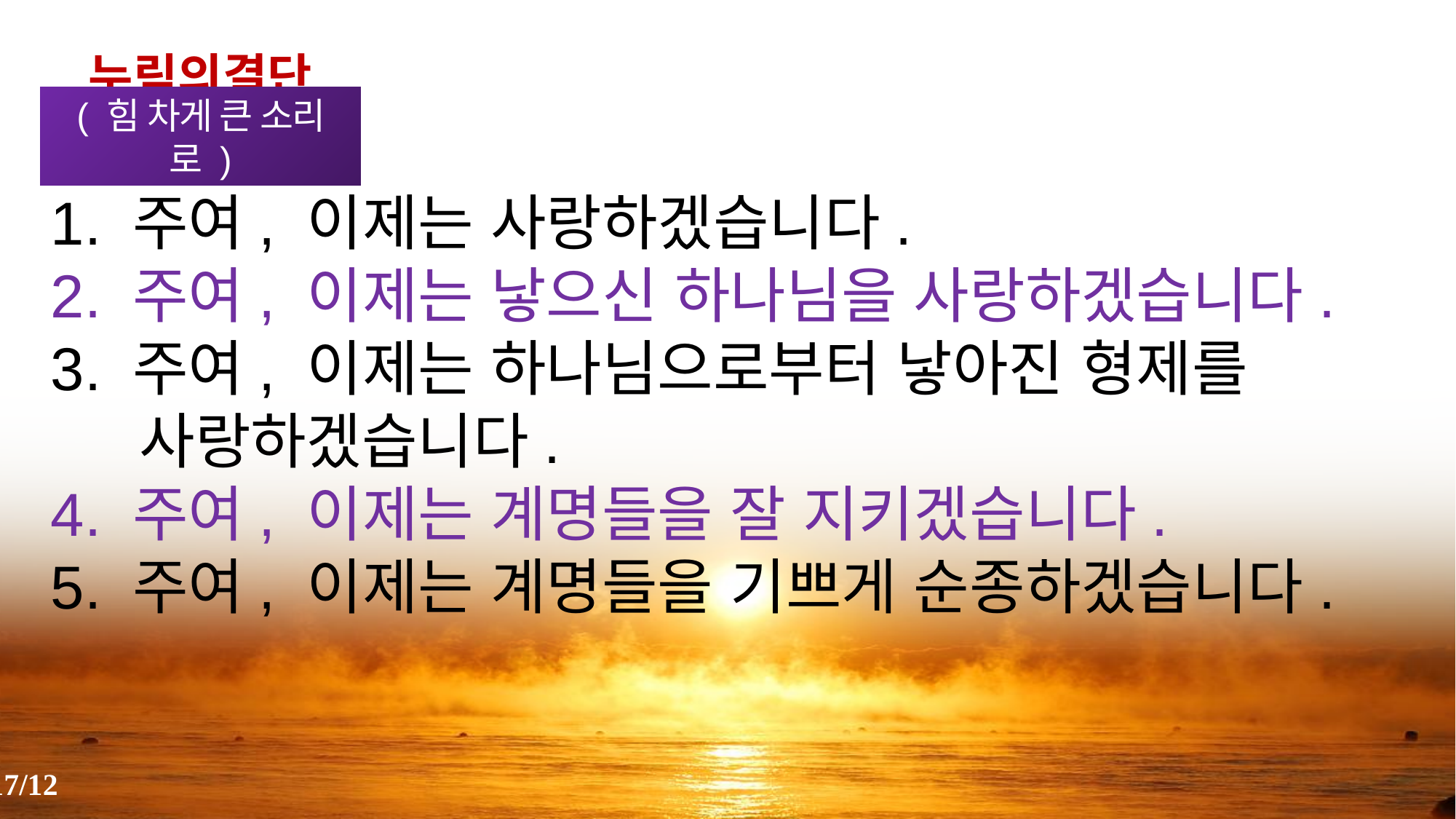

누림의결단

( 힘 차게 큰 소리로 )
1. 주여, 이제는 사랑하겠습니다.
2. 주여, 이제는 낳으신 하나님을 사랑하겠습니다.
3. 주여, 이제는 하나님으로부터 낳아진 형제를 사랑하겠습니다.
4. 주여, 이제는 계명들을 잘 지키겠습니다.
5. 주여, 이제는 계명들을 기쁘게 순종하겠습니다.